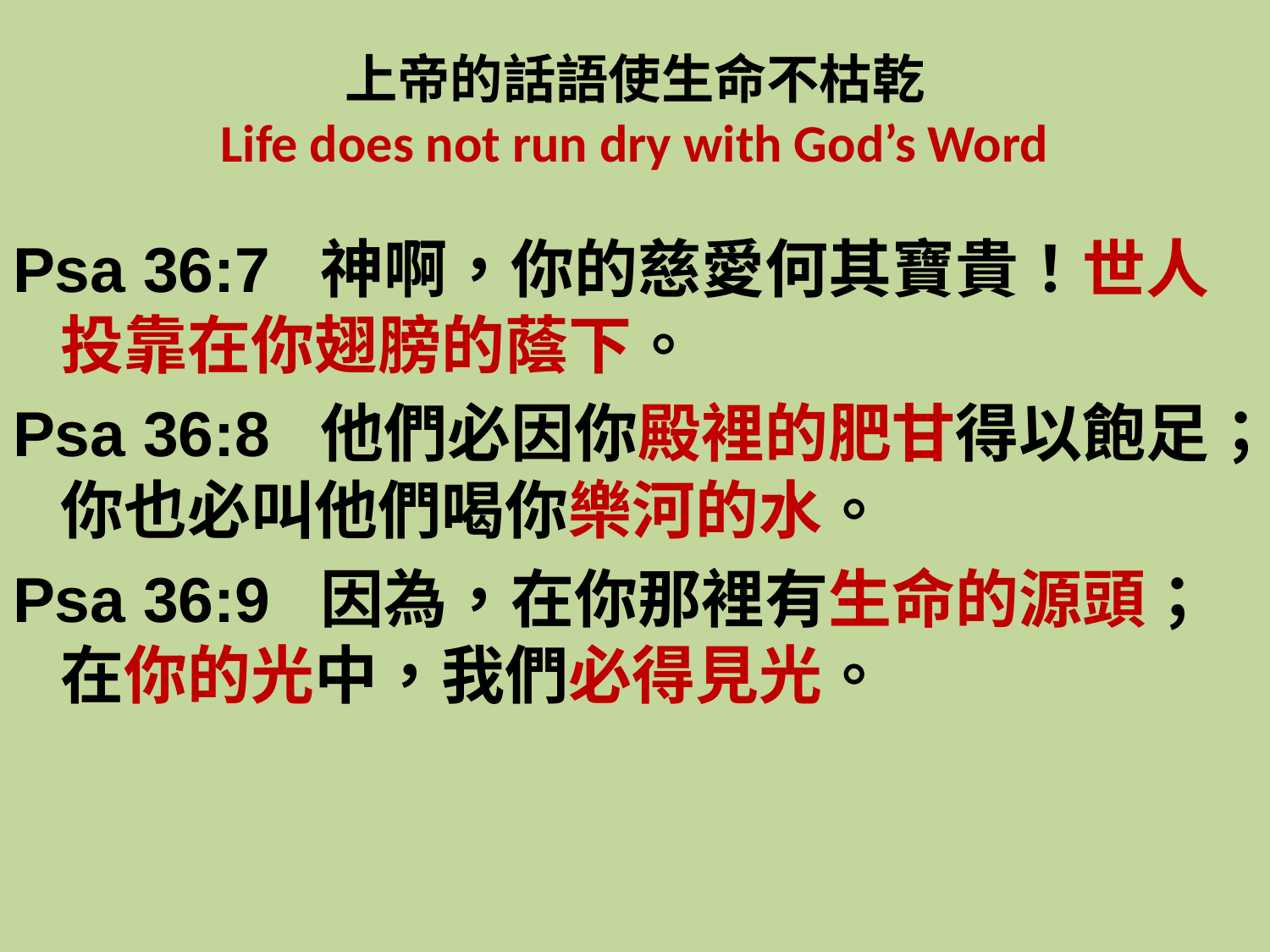

# 上帝的話語使生命不枯乾 Life does not run dry with God’s Word
Psa 36:7  神啊，你的慈愛何其寶貴！世人投靠在你翅膀的蔭下。
Psa 36:8  他們必因你殿裡的肥甘得以飽足；你也必叫他們喝你樂河的水。
Psa 36:9  因為，在你那裡有生命的源頭；在你的光中，我們必得見光。